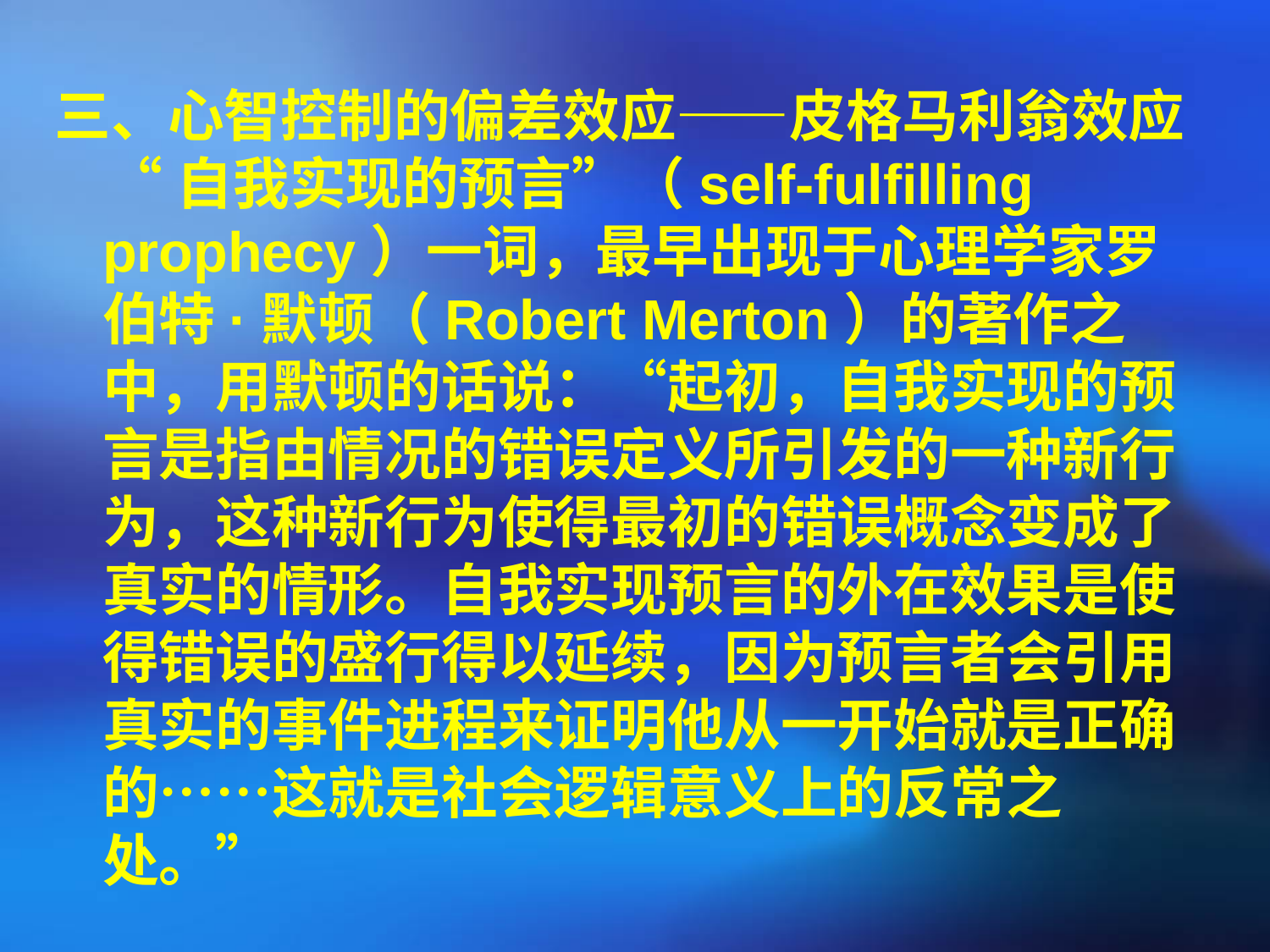

三、心智控制的偏差效应——皮格马利翁效应
    “自我实现的预言”（self-fulfilling prophecy）一词，最早出现于心理学家罗伯特·默顿（Robert Merton）的著作之中，用默顿的话说：“起初，自我实现的预言是指由情况的错误定义所引发的一种新行为，这种新行为使得最初的错误概念变成了真实的情形。自我实现预言的外在效果是使得错误的盛行得以延续，因为预言者会引用真实的事件进程来证明他从一开始就是正确的……这就是社会逻辑意义上的反常之处。”